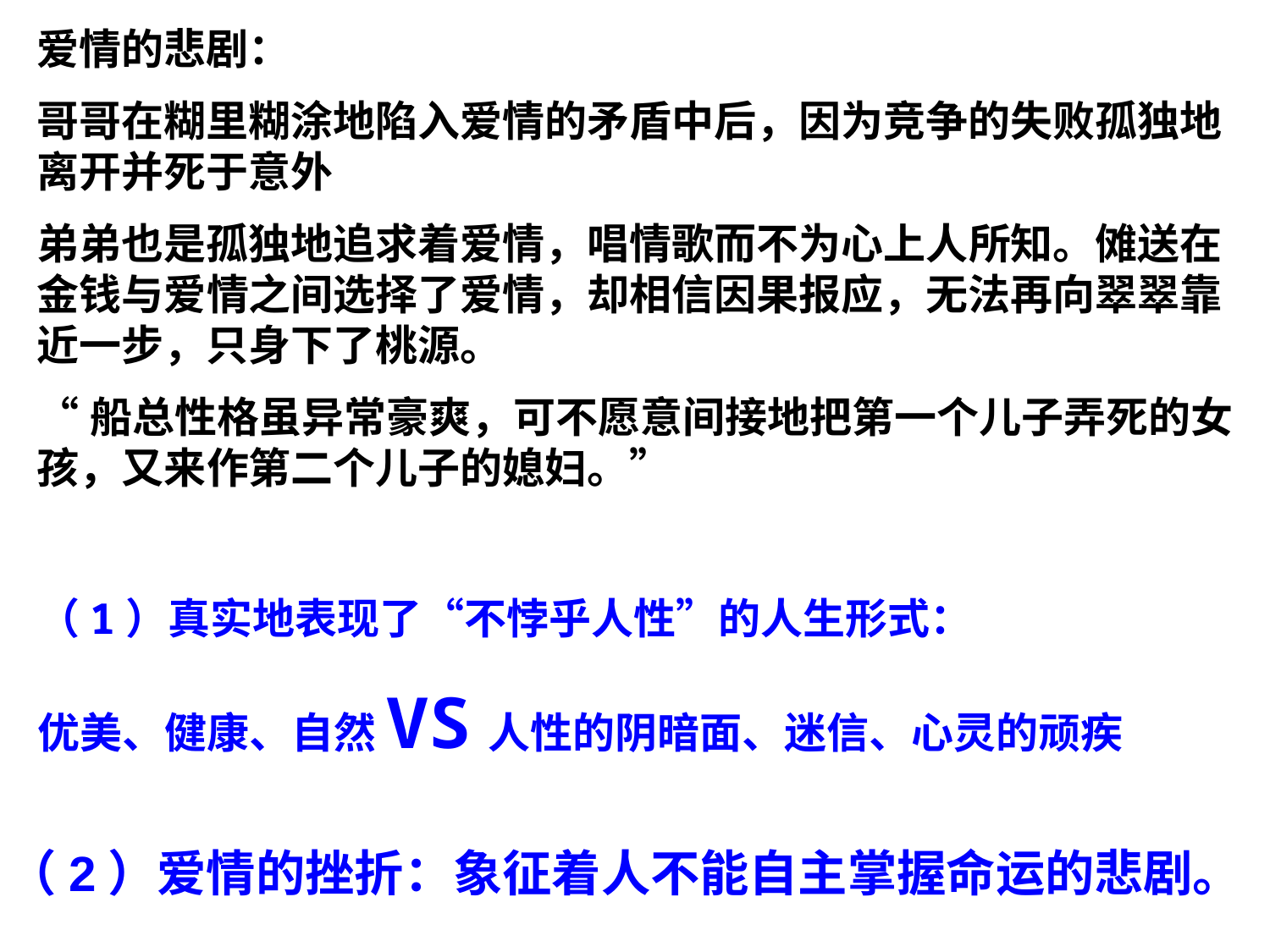

爱情的悲剧：
哥哥在糊里糊涂地陷入爱情的矛盾中后，因为竞争的失败孤独地离开并死于意外
弟弟也是孤独地追求着爱情，唱情歌而不为心上人所知。傩送在金钱与爱情之间选择了爱情，却相信因果报应，无法再向翠翠靠近一步，只身下了桃源。
“船总性格虽异常豪爽，可不愿意间接地把第一个儿子弄死的女孩，又来作第二个儿子的媳妇。”

（1）真实地表现了“不悖乎人性”的人生形式：
优美、健康、自然VS人性的阴暗面、迷信、心灵的顽疾
（2）爱情的挫折：象征着人不能自主掌握命运的悲剧。